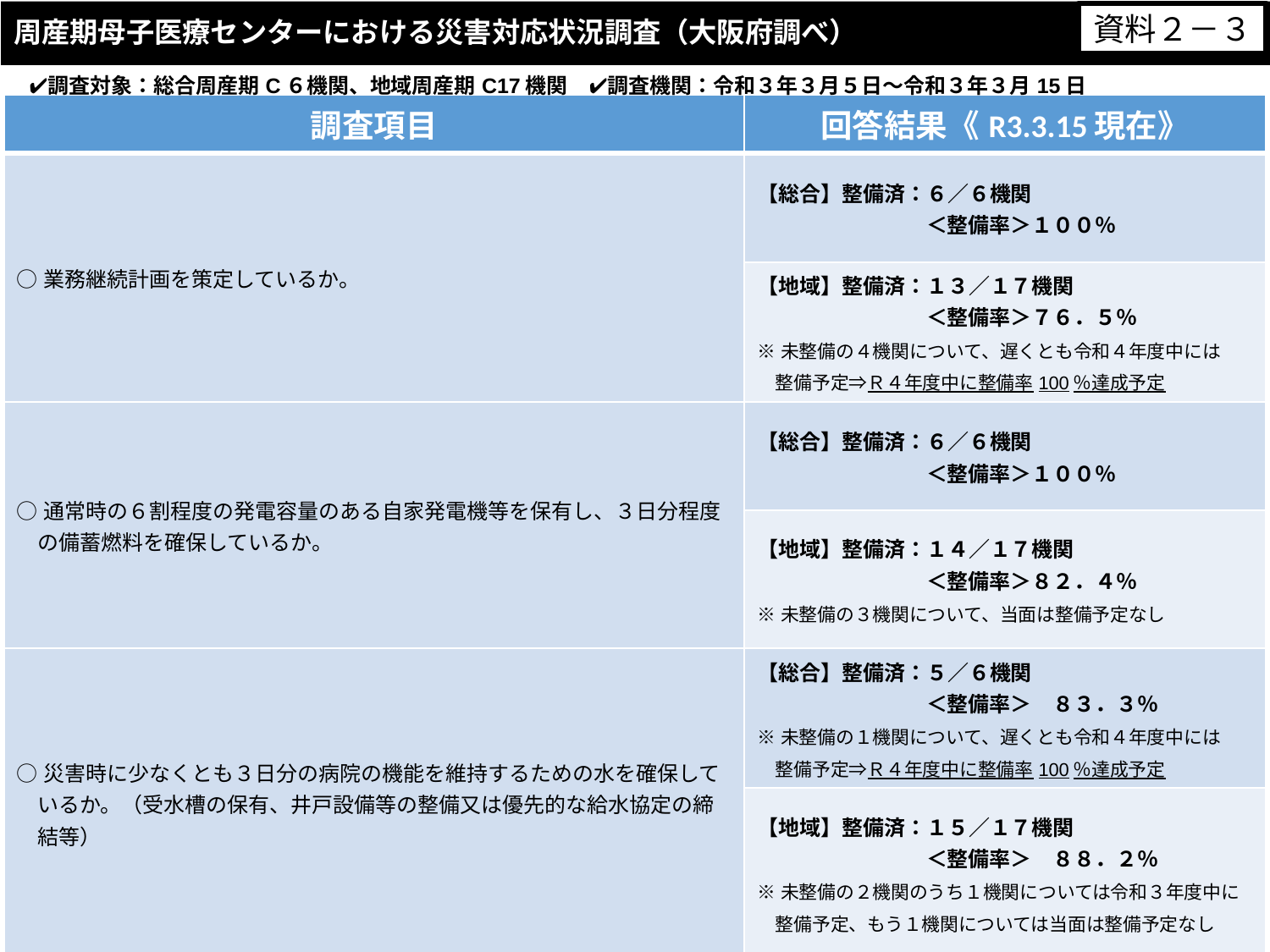

周産期母子医療センターにおける災害対応状況調査（大阪府調べ）
資料２－３
　✔調査対象：総合周産期C６機関、地域周産期C17機関　✔調査機関：令和３年３月５日～令和３年３月15日
| 調査項目 | 回答結果《R3.3.15現在》 |
| --- | --- |
| ○業務継続計画を策定しているか。 | 【総合】整備済：６／６機関 　　　　　　　　＜整備率＞１００％ |
|  | 【地域】整備済：１３／１７機関 　　　　　　　　＜整備率＞７６．５％ ※未整備の４機関について、遅くとも令和４年度中には 　整備予定⇒Ｒ４年度中に整備率100％達成予定 |
| ○通常時の６割程度の発電容量のある自家発電機等を保有し、３日分程度 　の備蓄燃料を確保しているか。 | 【総合】整備済：６／６機関 　　　　　　　　＜整備率＞１００％ |
|  | 【地域】整備済：１４／１７機関 　　　　　　　　＜整備率＞８２．４％ ※未整備の３機関について、当面は整備予定なし |
| ○災害時に少なくとも３日分の病院の機能を維持するための水を確保して 　いるか。（受水槽の保有、井戸設備等の整備又は優先的な給水協定の締 　結等） | 【総合】整備済：５／６機関 　　　　　　　　＜整備率＞　８３．３％ ※未整備の１機関について、遅くとも令和４年度中には 　整備予定⇒Ｒ４年度中に整備率100％達成予定 |
|  | 【地域】整備済：１５／１７機関 　　　　　　　　＜整備率＞　８８．２％ ※未整備の２機関のうち１機関については令和３年度中に 　整備予定、もう１機関については当面は整備予定なし |